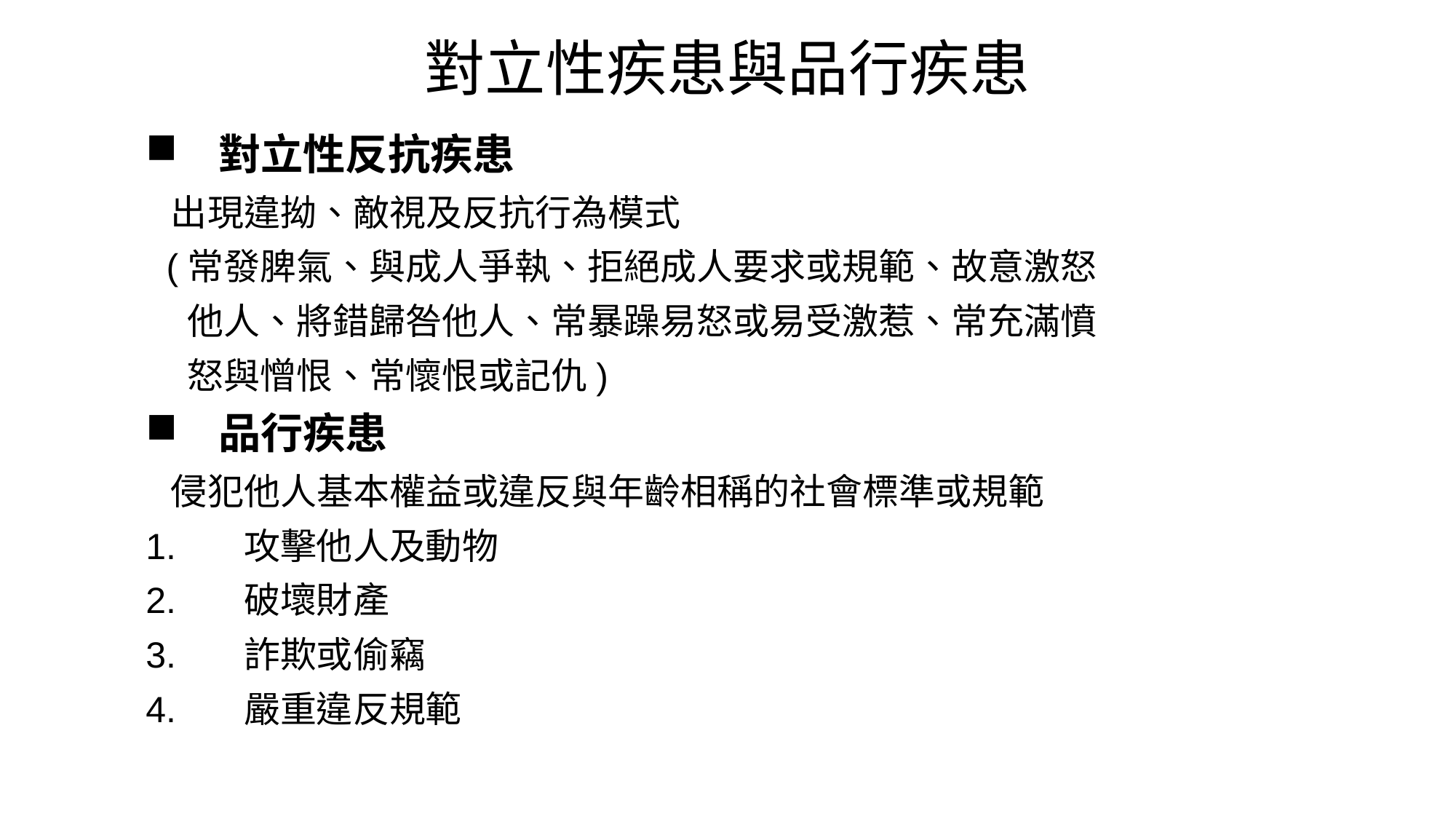

對立性疾患與品行疾患
對立性反抗疾患
  出現違拗、敵視及反抗行為模式
  (常發脾氣、與成人爭執、拒絕成人要求或規範、故意激怒
    他人、將錯歸咎他人、常暴躁易怒或易受激惹、常充滿憤
    怒與憎恨、常懷恨或記仇)
品行疾患
  侵犯他人基本權益或違反與年齡相稱的社會標準或規範
  攻擊他人及動物
  破壞財產
  詐欺或偷竊
  嚴重違反規範